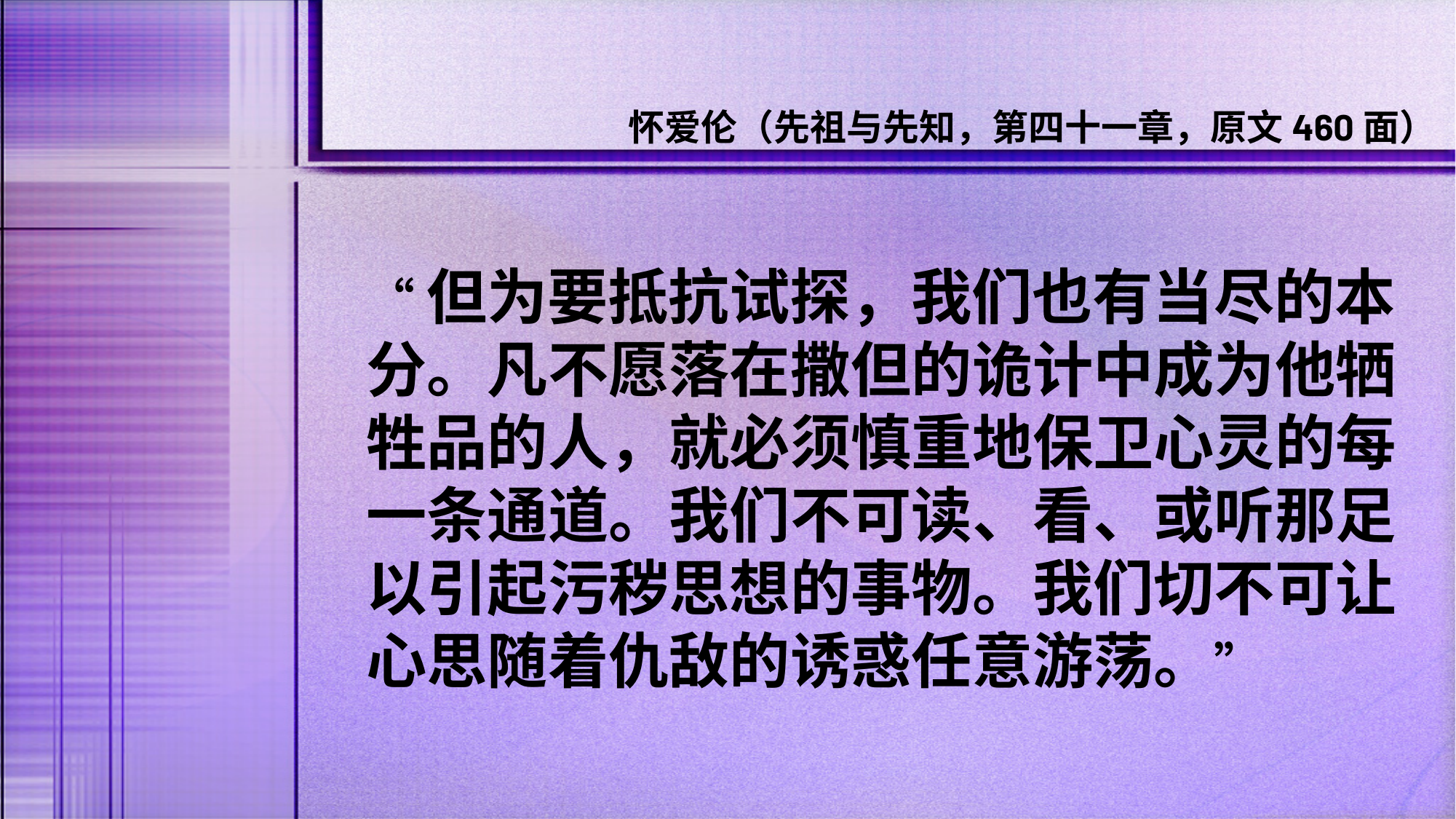

怀爱伦（先祖与先知，第四十一章，原文460面）
“但为要抵抗试探，我们也有当尽的本分。凡不愿落在撒但的诡计中成为他牺牲品的人，就必须慎重地保卫心灵的每一条通道。我们不可读、看、或听那足以引起污秽思想的事物。我们切不可让心思随着仇敌的诱惑任意游荡。”